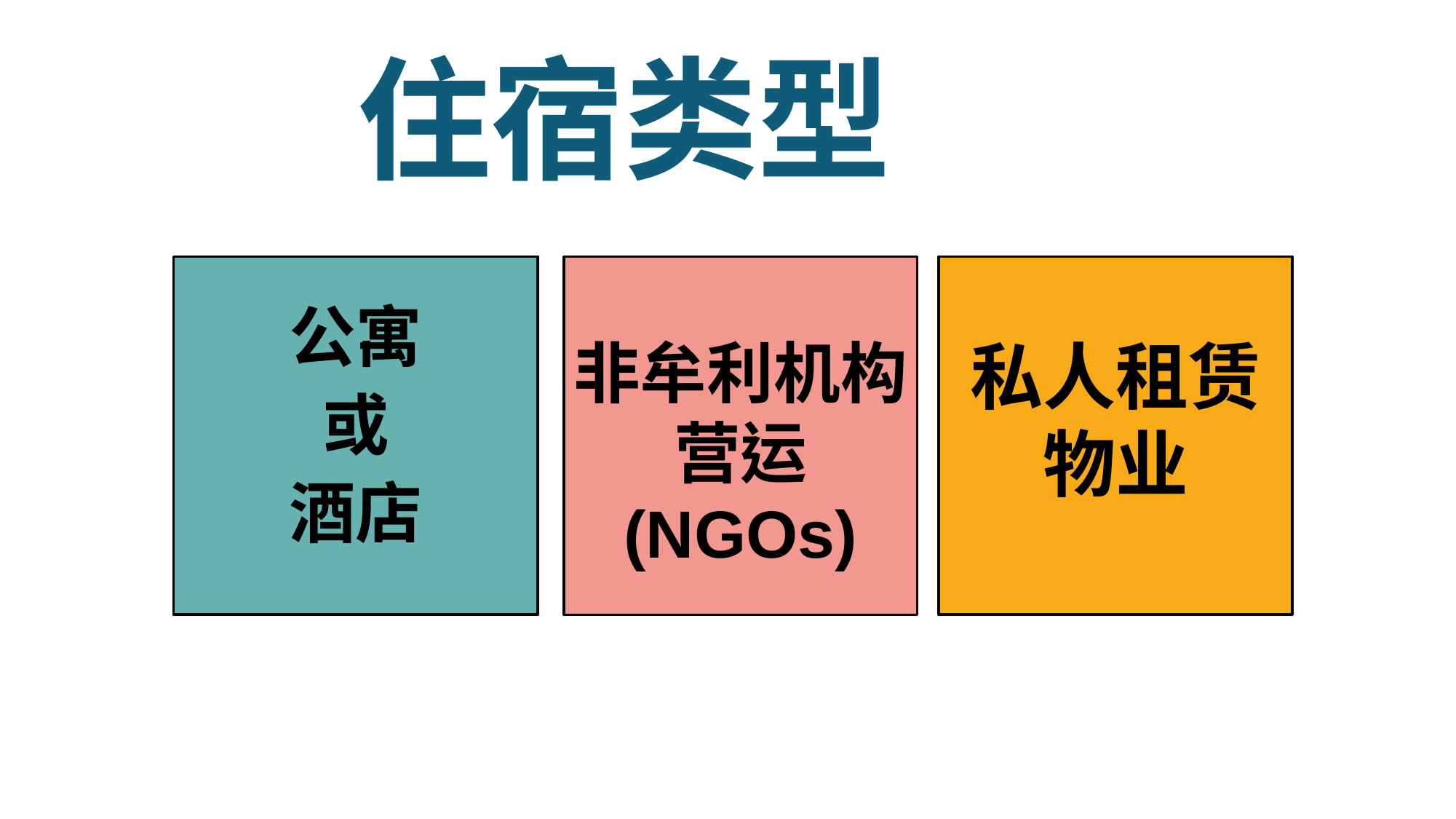

# 住宿类型
公寓

或

酒店
非牟利机构营运
(NGOs)
私人租赁物业